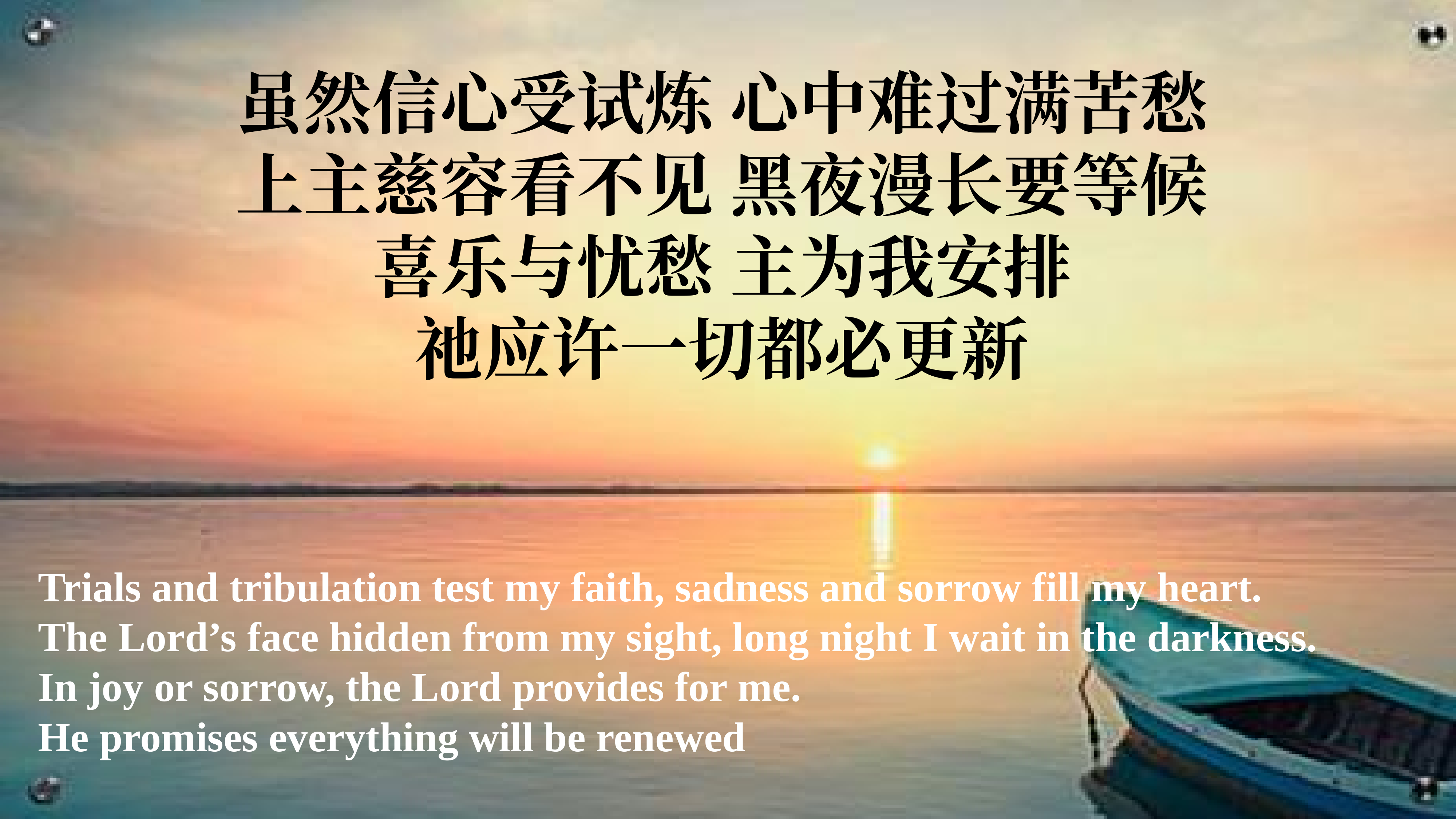

虽然信心受试炼 心中难过满苦愁
上主慈容看不见 黑夜漫长要等候
喜乐与忧愁 主为我安排
祂应许一切都必更新
Trials and tribulation test my faith, sadness and sorrow fill my heart.
The Lord’s face hidden from my sight, long night I wait in the darkness.
In joy or sorrow, the Lord provides for me.
He promises everything will be renewed